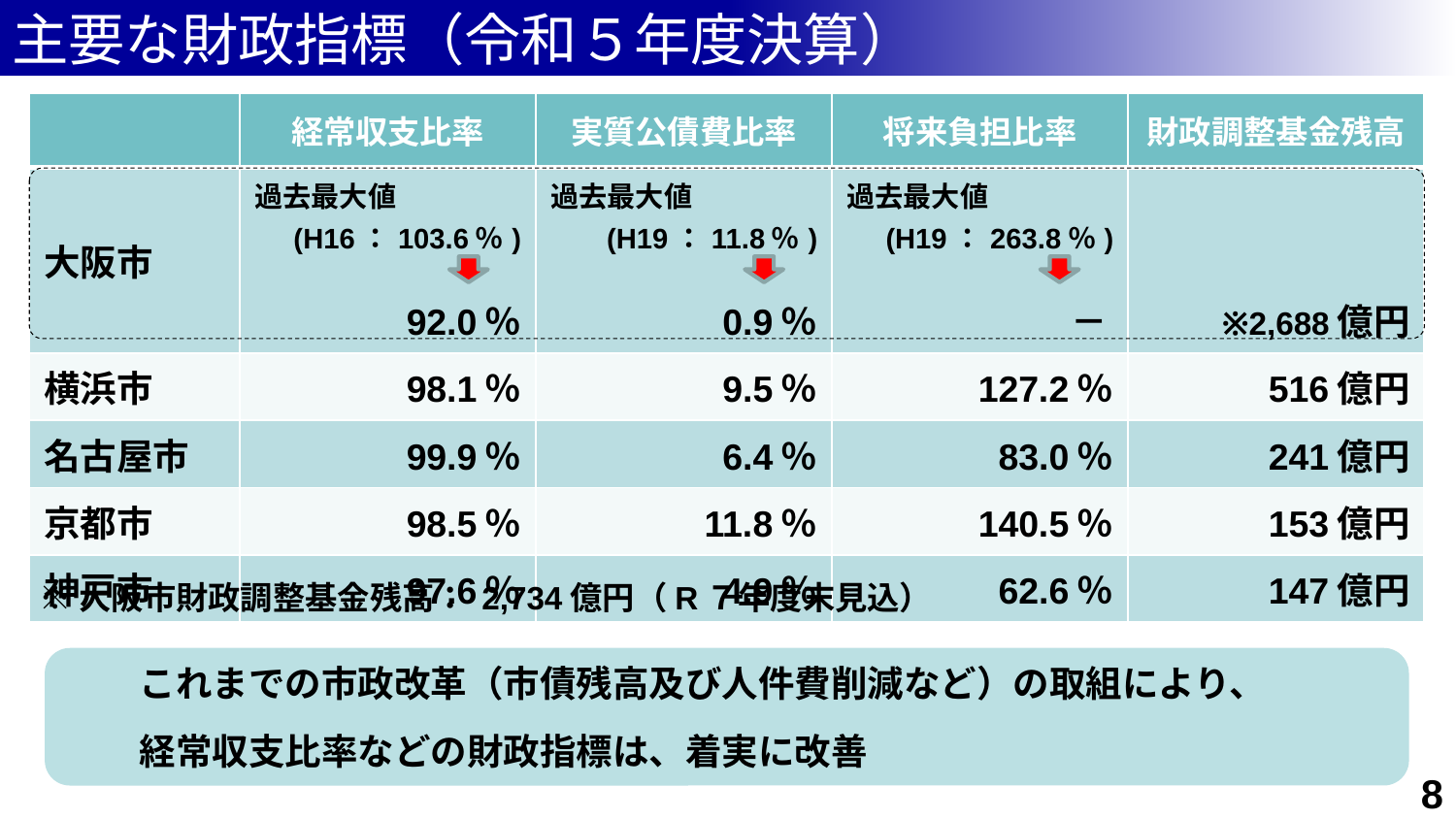

主要な財政指標（令和５年度決算）
|  | 経常収支比率 | 実質公債費比率 | 将来負担比率 | 財政調整基金残高 |
| --- | --- | --- | --- | --- |
| 大阪市 | 過去最大値 (H16：103.6％) 92.0％ | 過去最大値 (H19：11.8％) 0.9％ | 過去最大値 (H19：263.8％) 　　　　　　－ | ※2,688億円 |
| 横浜市 | 98.1％ | 9.5％ | 127.2％ | 516億円 |
| 名古屋市 | 99.9％ | 6.4％ | 83.0％ | 241億円 |
| 京都市 | 98.5％ | 11.8％ | 140.5％ | 153億円 |
| 神戸市 | 97.6％ | 4.9％ | 62.6％ | 147億円 |

※大阪市財政調整基金残高： 2,734億円（R７年度末見込）
　　これまでの市政改革（市債残高及び人件費削減など）の取組により、
　　経常収支比率などの財政指標は、着実に改善
8